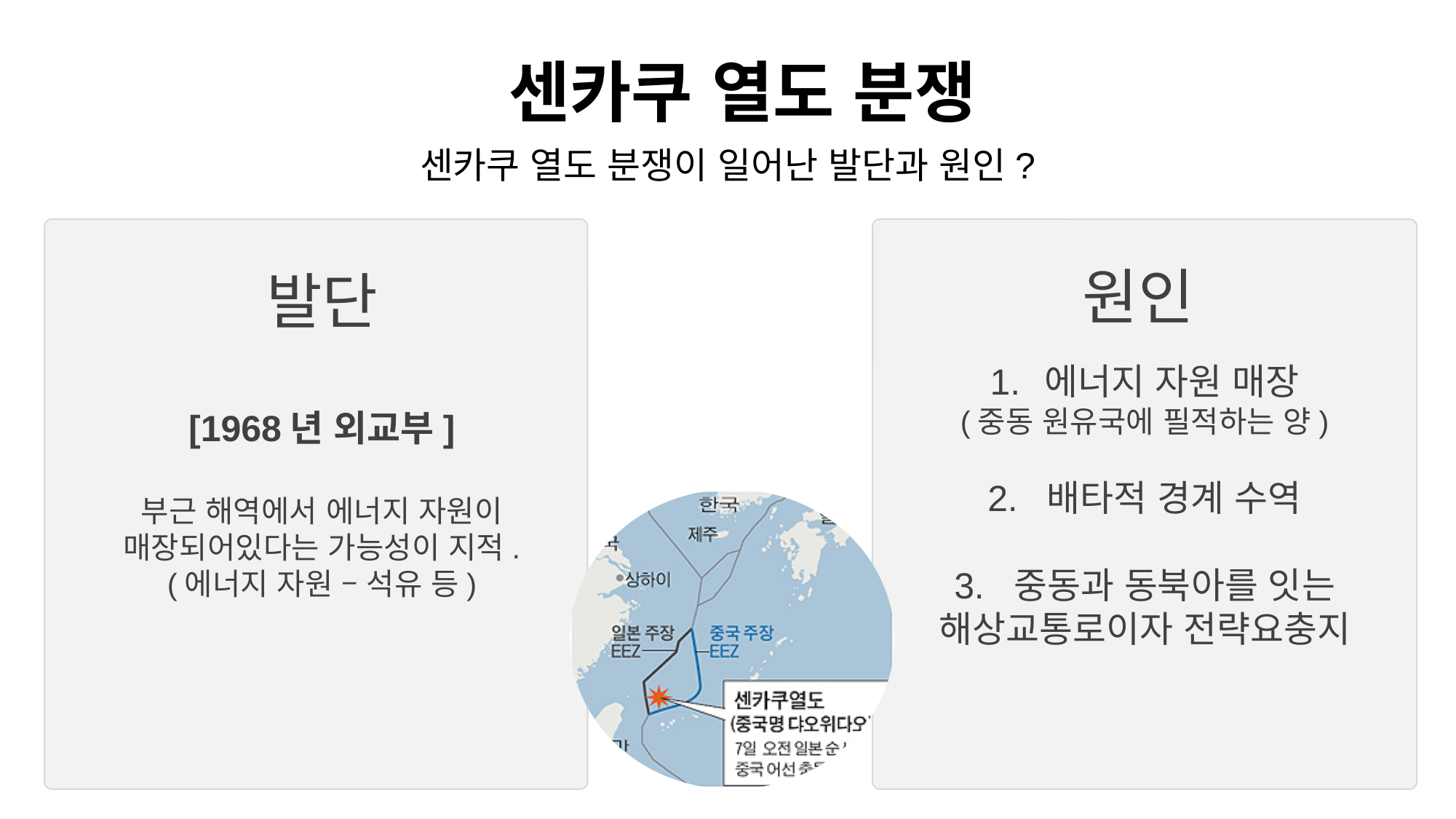

센카쿠 열도 분쟁

센카쿠 열도 분쟁이 일어난 발단과 원인?
에너지 자원 매장
(중동 원유국에 필적하는 양)

2.  배타적 경계 수역

3.  중동과 동북아를 잇는 해상교통로이자 전략요충지

원인
발단
[1968년 외교부]

부근 해역에서 에너지 자원이 매장되어있다는 가능성이 지적.
(에너지 자원 – 석유 등)